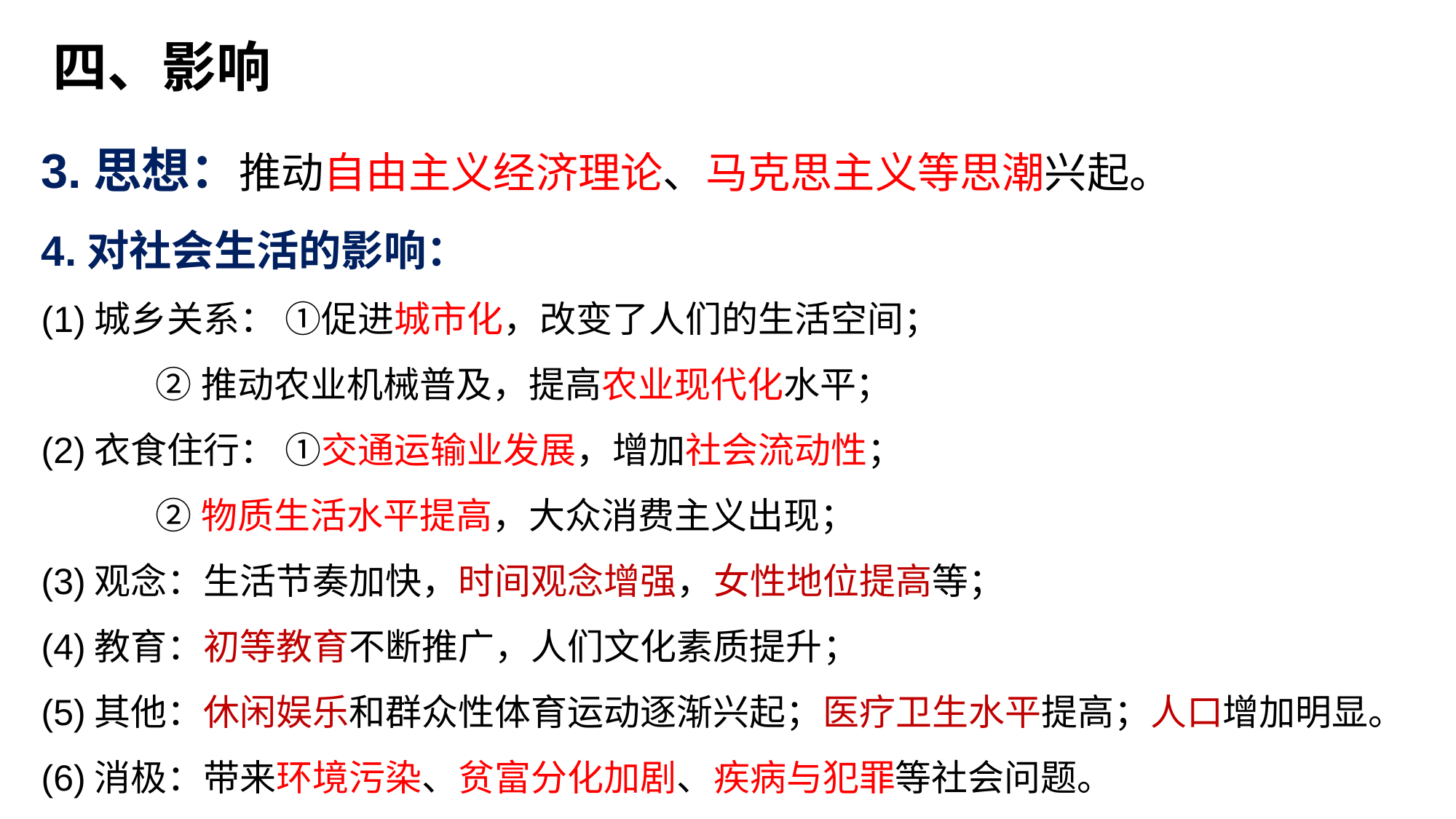

四、影响
3.思想：推动自由主义经济理论、马克思主义等思潮兴起。
4.对社会生活的影响：
(1)城乡关系： ①促进城市化，改变了人们的生活空间；
              ②推动农业机械普及，提高农业现代化水平；
(2)衣食住行： ①交通运输业发展，增加社会流动性；
              ②物质生活水平提高，大众消费主义出现；
(3)观念：生活节奏加快，时间观念增强，女性地位提高等；
(4)教育：初等教育不断推广，人们文化素质提升；
(5)其他：休闲娱乐和群众性体育运动逐渐兴起；医疗卫生水平提高；人口增加明显。
(6)消极：带来环境污染、贫富分化加剧、疾病与犯罪等社会问题。